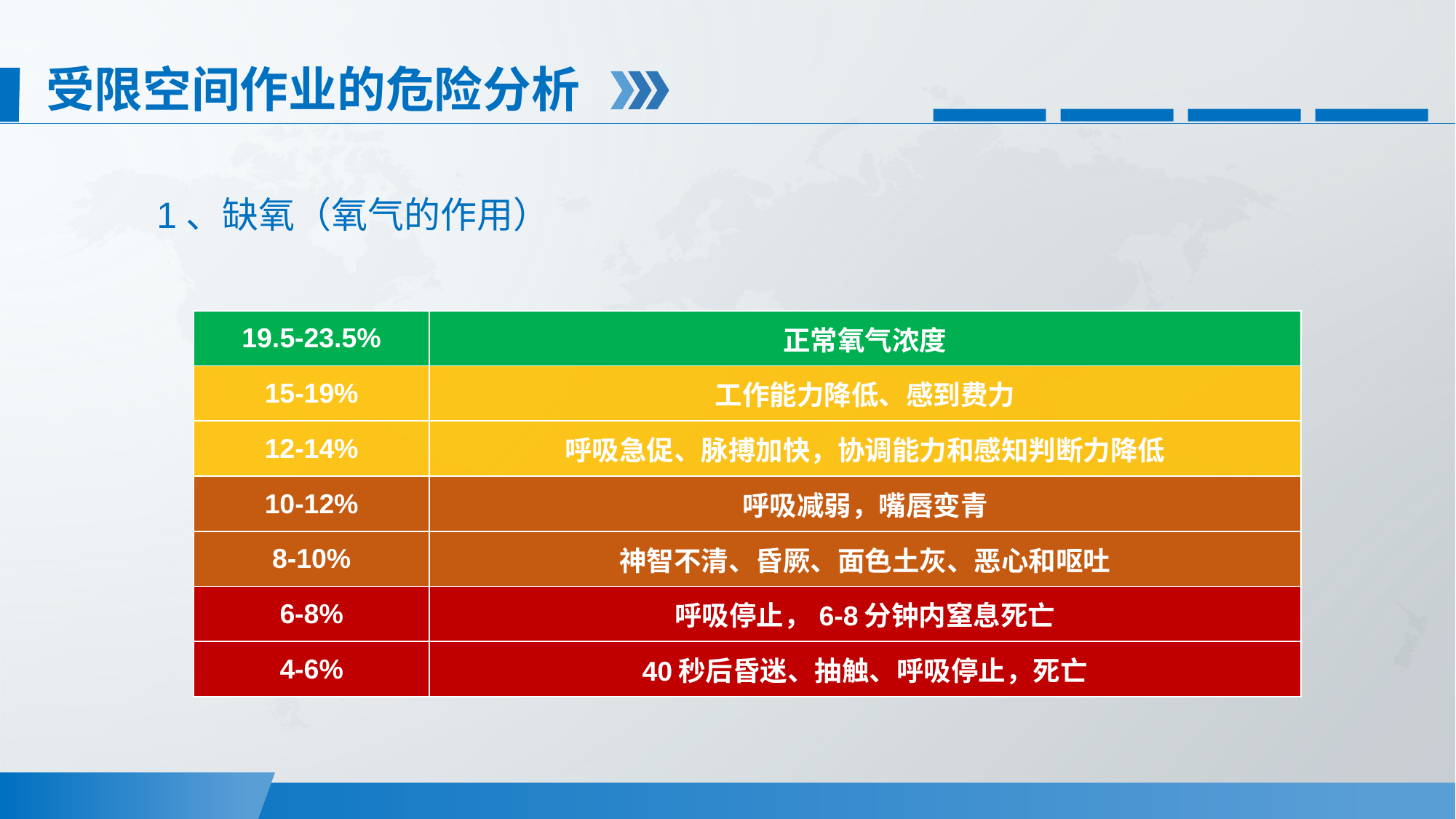

受限空间作业的危险分析

1、缺氧（氧气的作用）
| 19.5-23.5% | 正常氧气浓度 |
| --- | --- |
| 15-19% | 工作能力降低、感到费力 |
| 12-14% | 呼吸急促、脉搏加快，协调能力和感知判断力降低 |
| 10-12% | 呼吸减弱，嘴唇变青 |
| 8-10% | 神智不清、昏厥、面色土灰、恶心和呕吐 |
| 6-8% | 呼吸停止，6-8分钟内窒息死亡 |
| 4-6% | 40秒后昏迷、抽触、呼吸停止，死亡 |